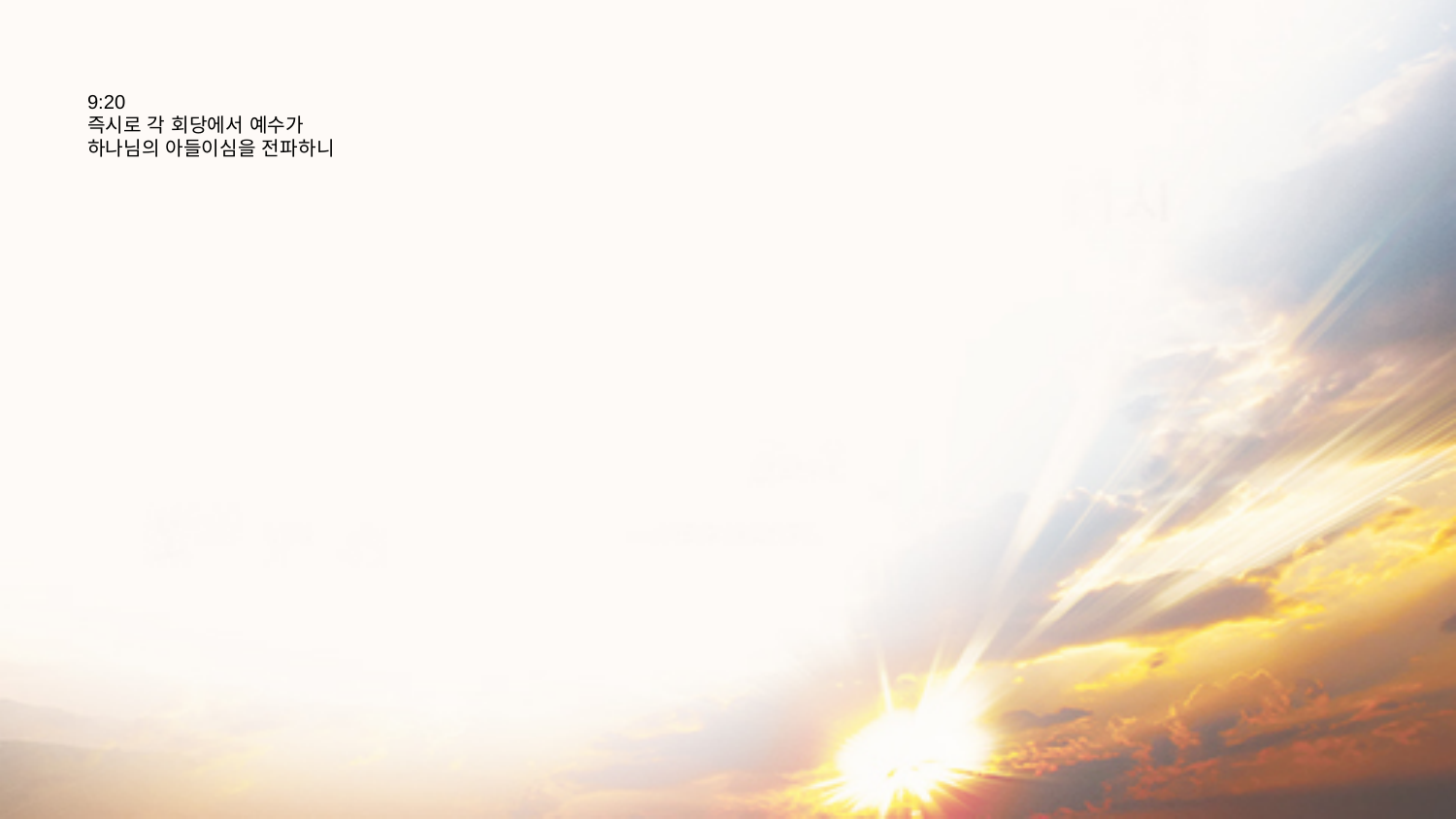

# 9:20 즉시로 각 회당에서 예수가 하나님의 아들이심을 전파하니